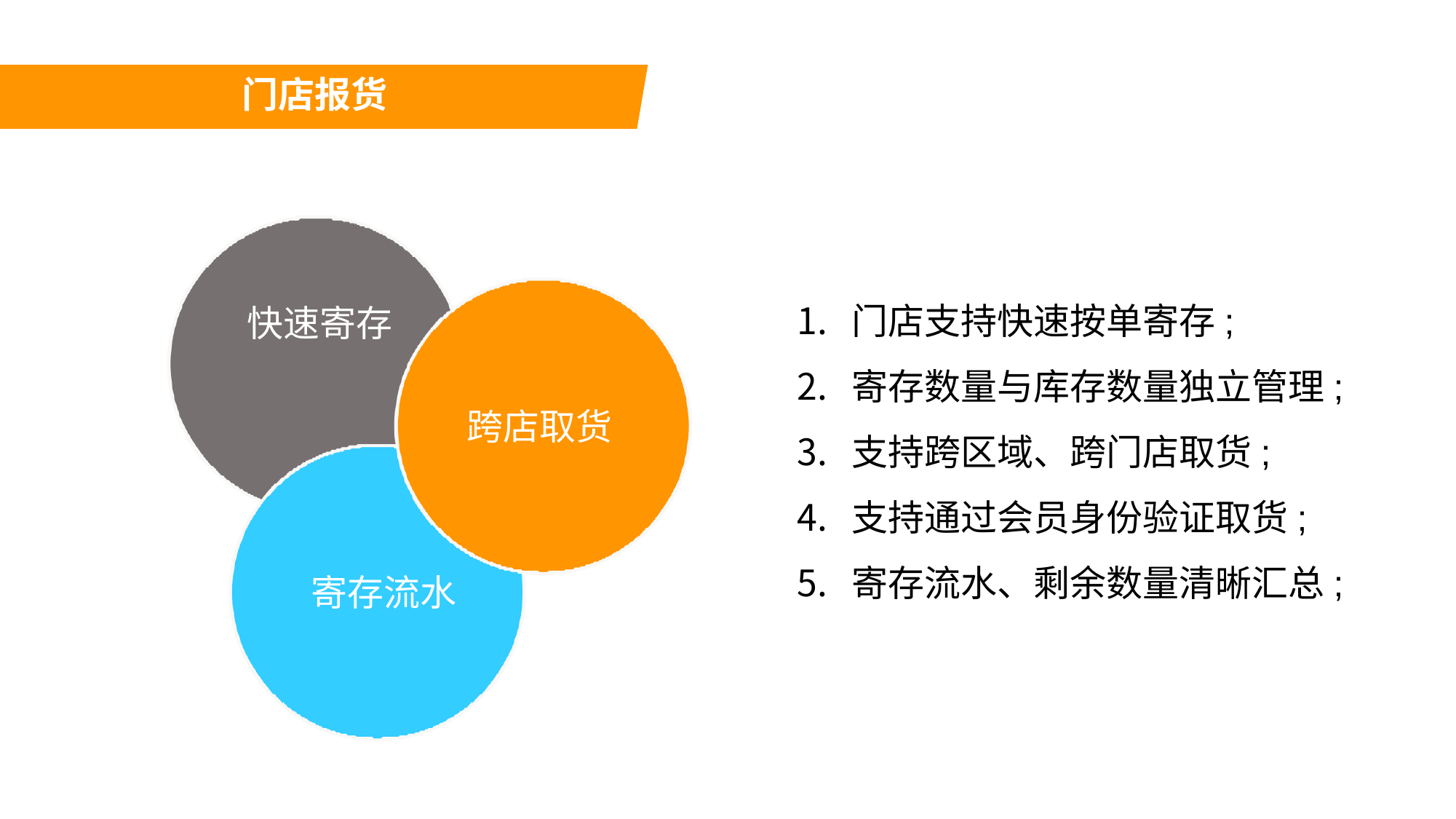

# 门店报货

门店支持快速按单寄存;
寄存数量与库存数量独立管理;
支持跨区域、跨门店取货;
支持通过会员身份验证取货;
寄存流水、剩余数量清晰汇总;
快速寄存
跨店取货
寄存流水